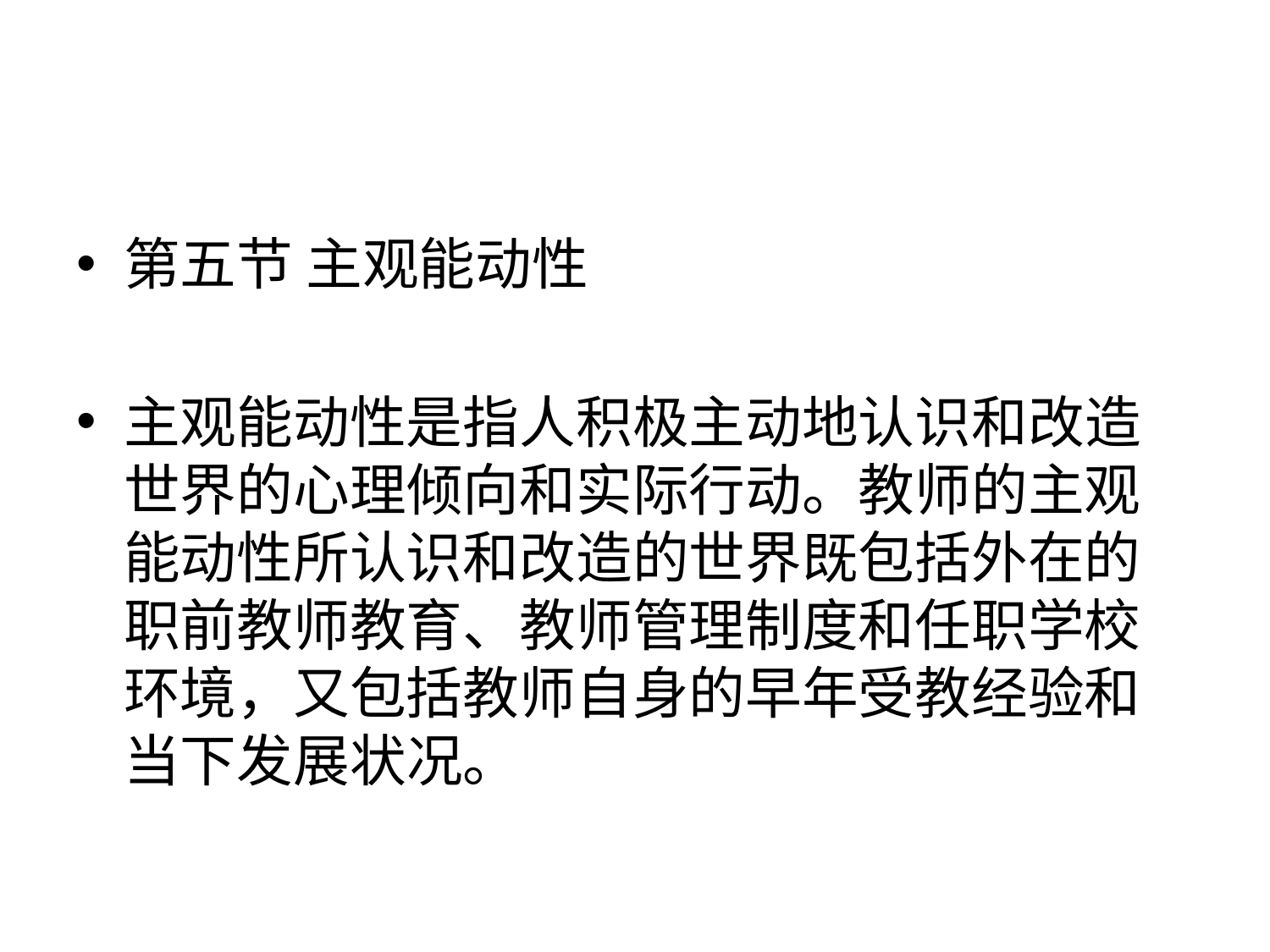

#
第五节 主观能动性

主观能动性是指人积极主动地认识和改造世界的心理倾向和实际行动。教师的主观能动性所认识和改造的世界既包括外在的职前教师教育、教师管理制度和任职学校环境，又包括教师自身的早年受教经验和当下发展状况。